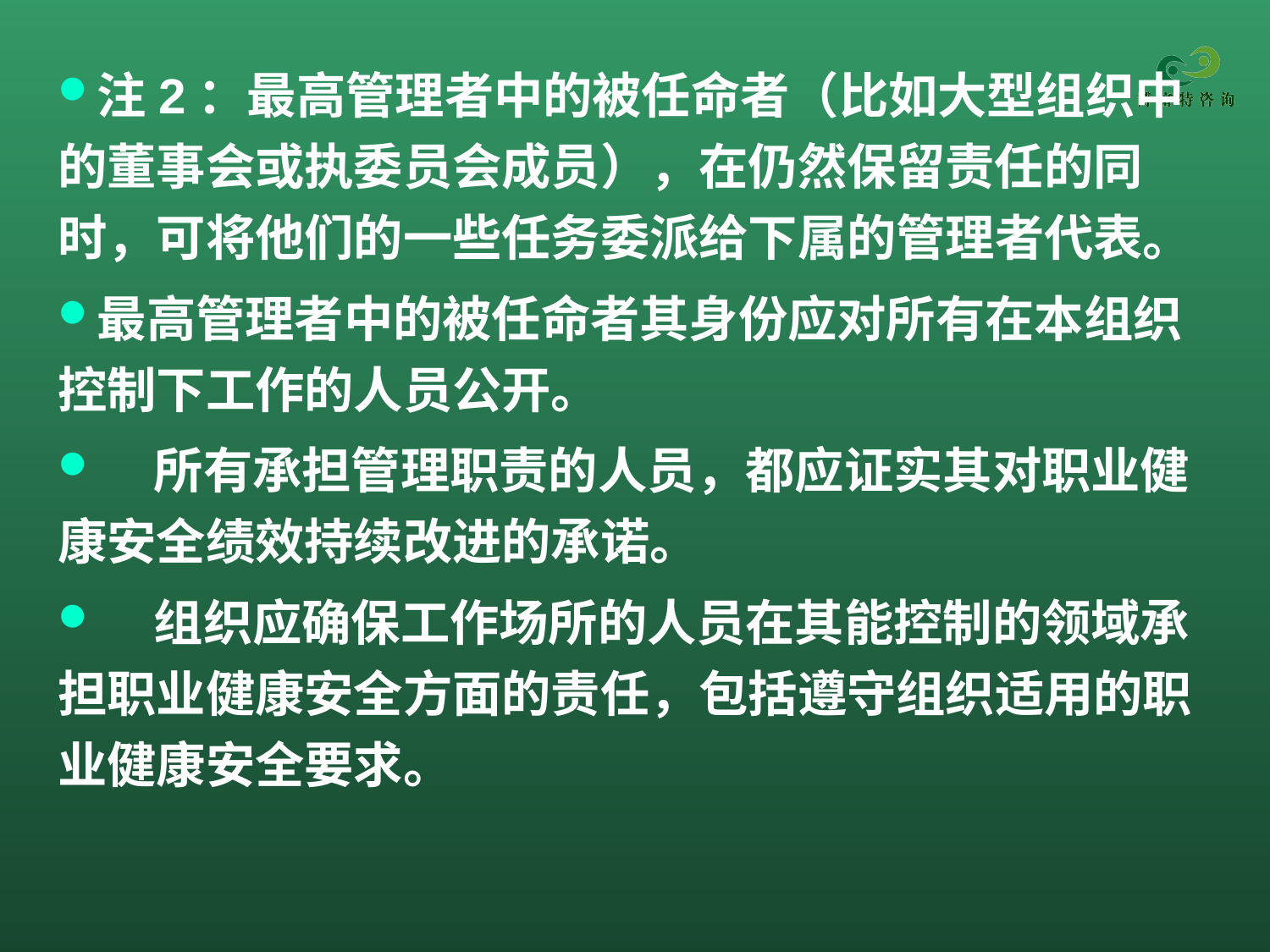

注2：最高管理者中的被任命者（比如大型组织中的董事会或执委员会成员），在仍然保留责任的同时，可将他们的一些任务委派给下属的管理者代表。
最高管理者中的被任命者其身份应对所有在本组织控制下工作的人员公开。
    所有承担管理职责的人员，都应证实其对职业健康安全绩效持续改进的承诺。
    组织应确保工作场所的人员在其能控制的领域承担职业健康安全方面的责任，包括遵守组织适用的职业健康安全要求。